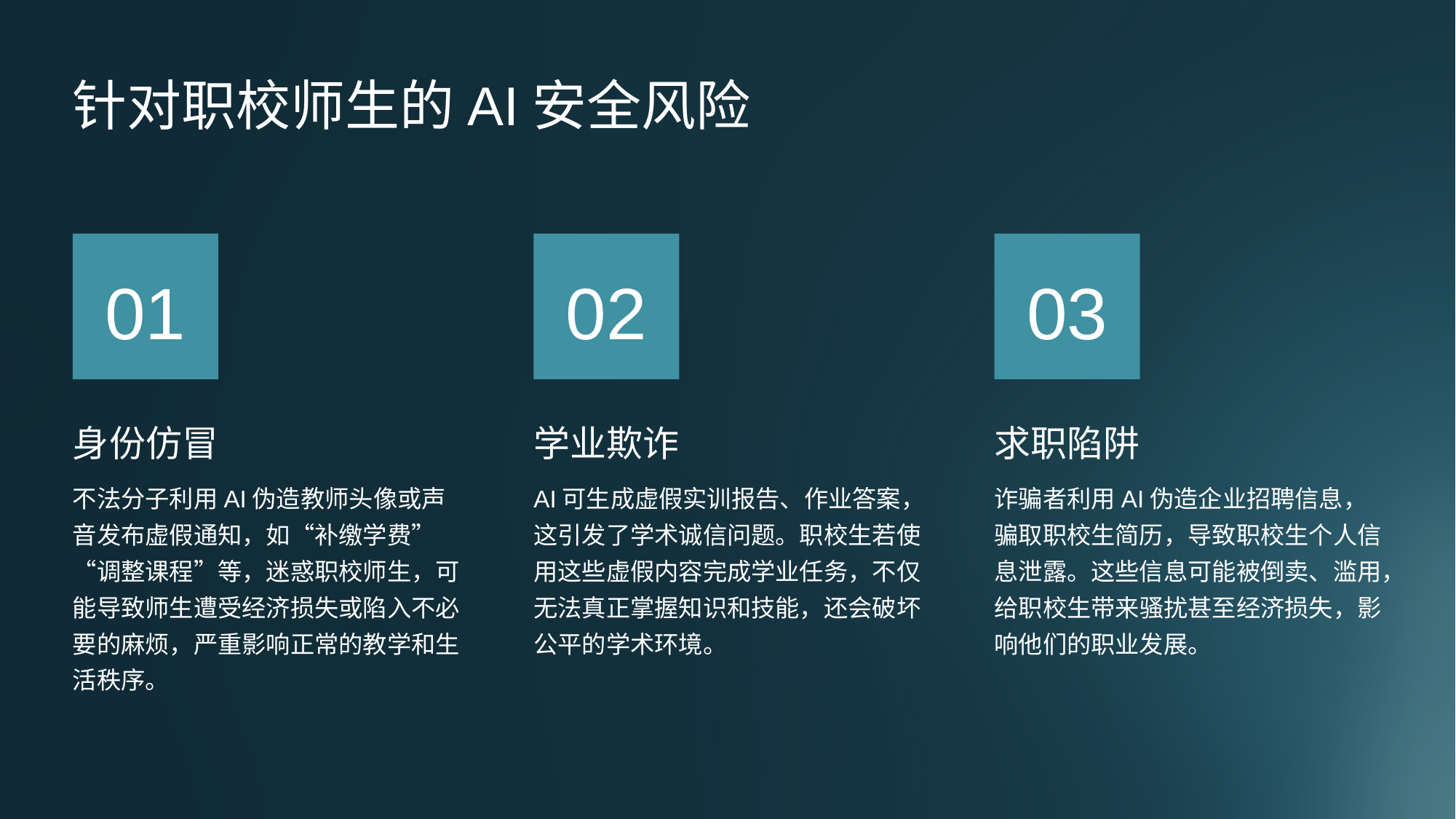

针对职校师生的AI安全风险

01
02
03
身份仿冒
学业欺诈
求职陷阱
不法分子利用AI伪造教师头像或声音发布虚假通知，如“补缴学费”“调整课程”等，迷惑职校师生，可能导致师生遭受经济损失或陷入不必要的麻烦，严重影响正常的教学和生活秩序。
AI可生成虚假实训报告、作业答案，这引发了学术诚信问题。职校生若使用这些虚假内容完成学业任务，不仅无法真正掌握知识和技能，还会破坏公平的学术环境。
诈骗者利用AI伪造企业招聘信息，骗取职校生简历，导致职校生个人信息泄露。这些信息可能被倒卖、滥用，给职校生带来骚扰甚至经济损失，影响他们的职业发展。